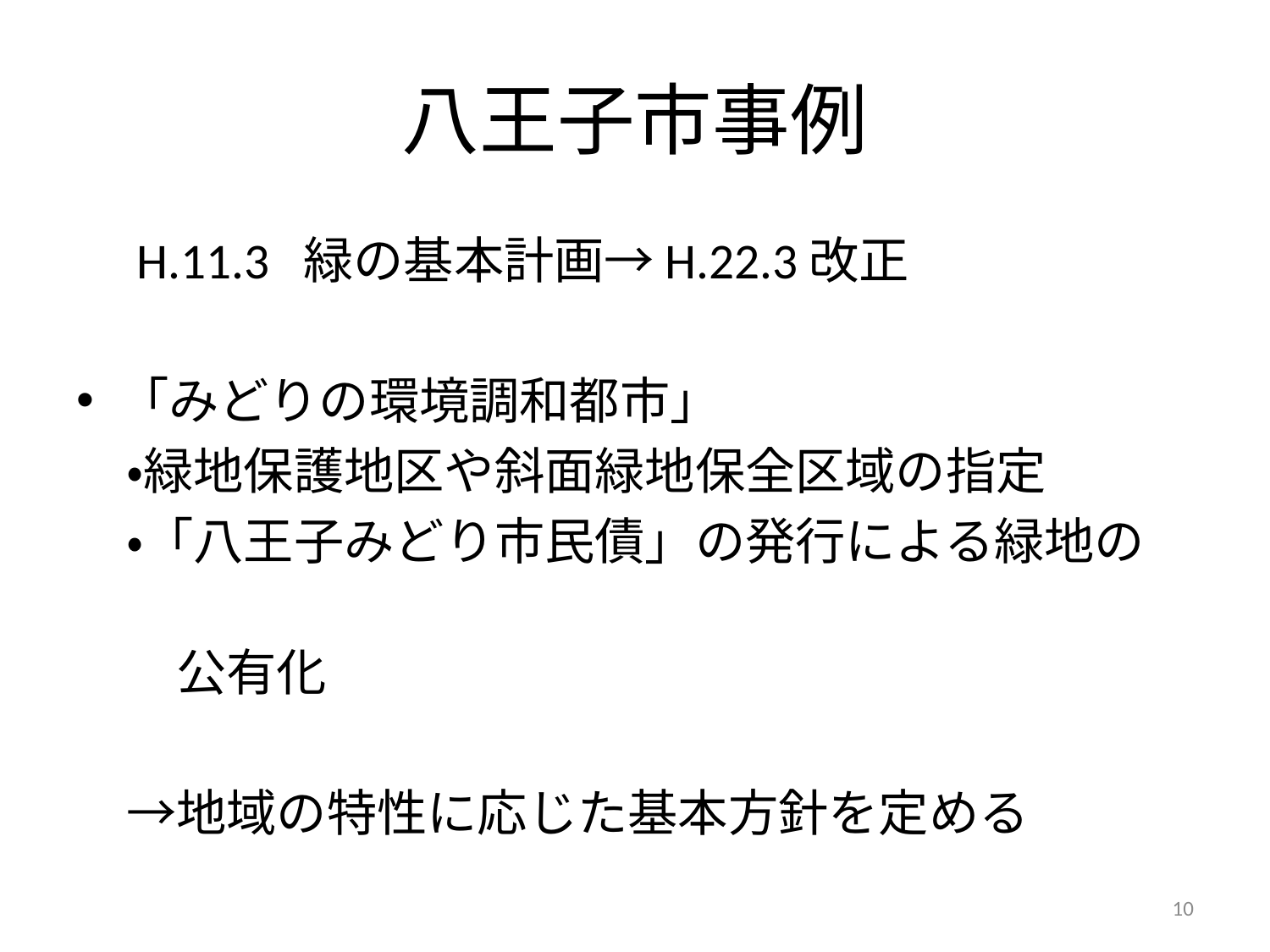

# 八王子市事例
　H.11.3  緑の基本計画→H.22.3改正

「みどりの環境調和都市」
　・緑地保護地区や斜面緑地保全区域の指定
　・「八王子みどり市民債」の発行による緑地の
　　公有化

　→地域の特性に応じた基本方針を定める
10